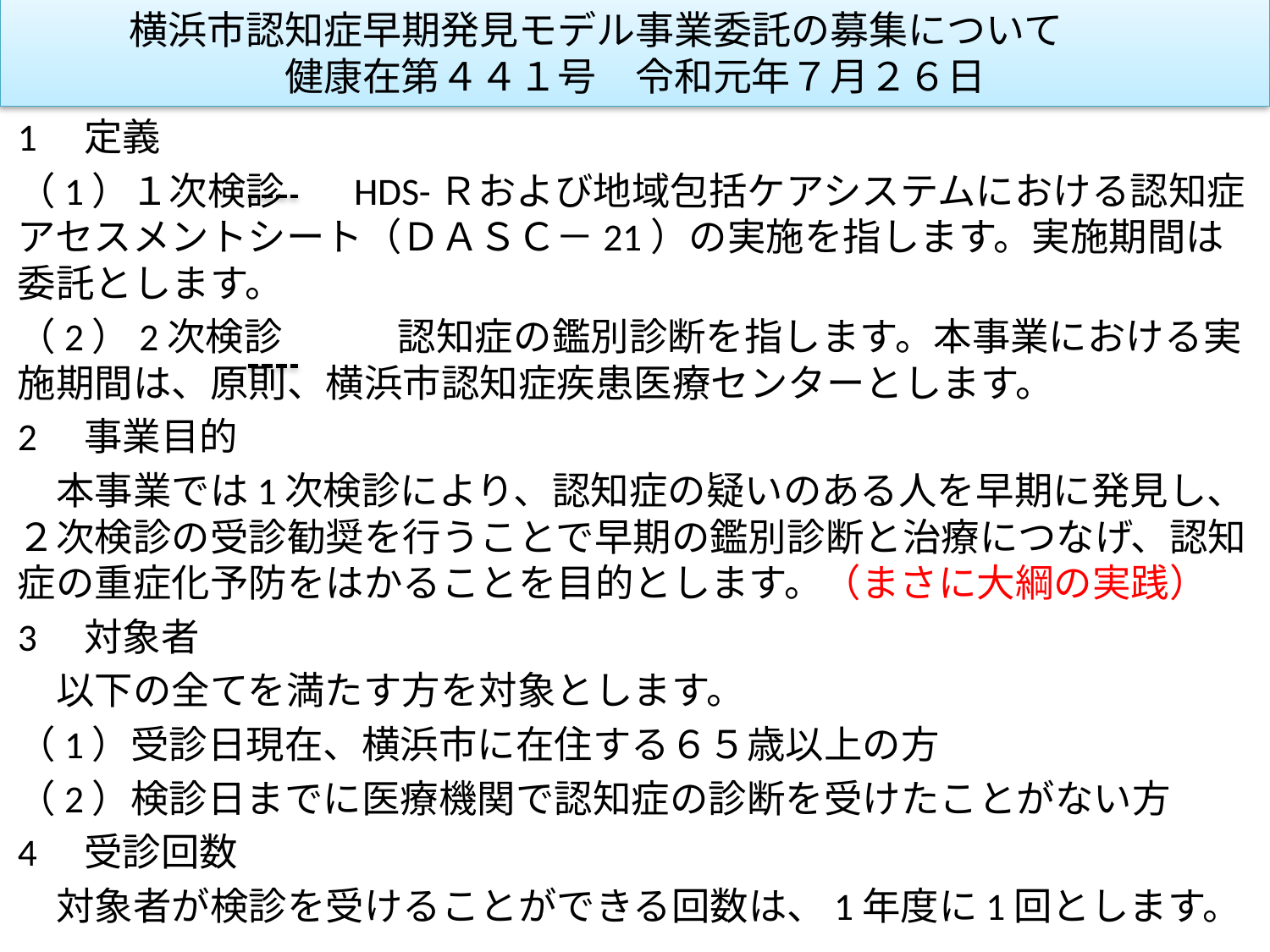

# 横浜市認知症早期発見モデル事業委託の募集について　　 健康在第４４１号　令和元年７月２６日
1　定義
（1）１次検診       HDS-Ｒおよび地域包括ケアシステムにおける認知症アセスメントシート（ＤＡＳＣ－21）の実施を指します。実施期間は委託とします。
（2）2次検診　　　認知症の鑑別診断を指します。本事業における実施期間は、原則、横浜市認知症疾患医療センターとします。
2　事業目的
　本事業では1次検診により、認知症の疑いのある人を早期に発見し、２次検診の受診勧奨を行うことで早期の鑑別診断と治療につなげ、認知症の重症化予防をはかることを目的とします。（まさに大綱の実践）
3　対象者
　以下の全てを満たす方を対象とします。
（1）受診日現在、横浜市に在住する６５歳以上の方
（2）検診日までに医療機関で認知症の診断を受けたことがない方
4　受診回数
　対象者が検診を受けることができる回数は、1年度に1回とします。